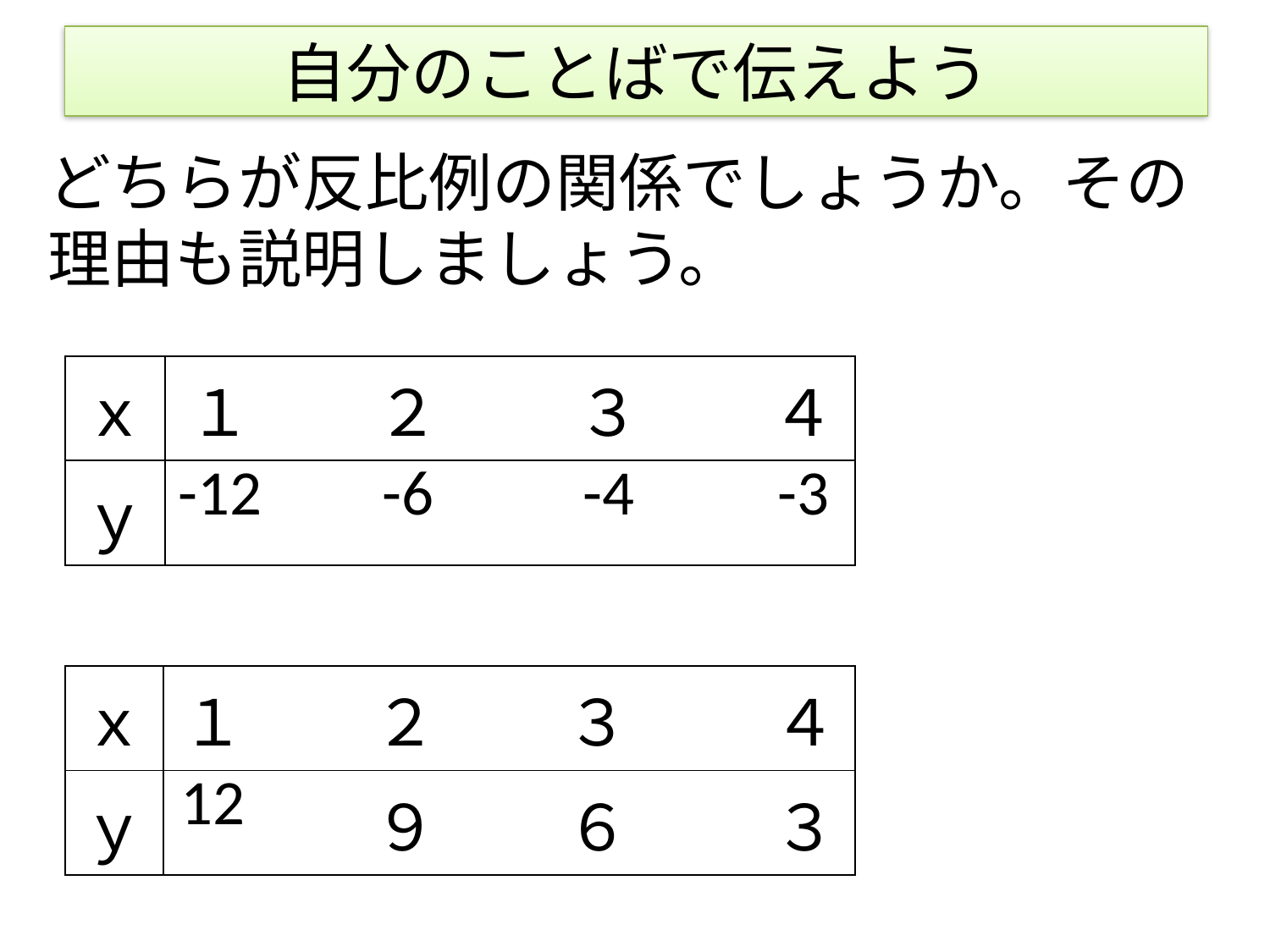

# 自分のことばで伝えよう
どちらが反比例の関係でしょうか。その理由も説明しましょう。
| ｘ | １ |  | ２ |  | ３ |  | ４ |
| --- | --- | --- | --- | --- | --- | --- | --- |
| ｙ | -12 |  | -6 |  | -4 |  | -3 |
| ｘ | １ |  | ２ |  | ３ |  | ４ |
| --- | --- | --- | --- | --- | --- | --- | --- |
| ｙ | 12 |  | ９ |  | ６ |  | ３ |